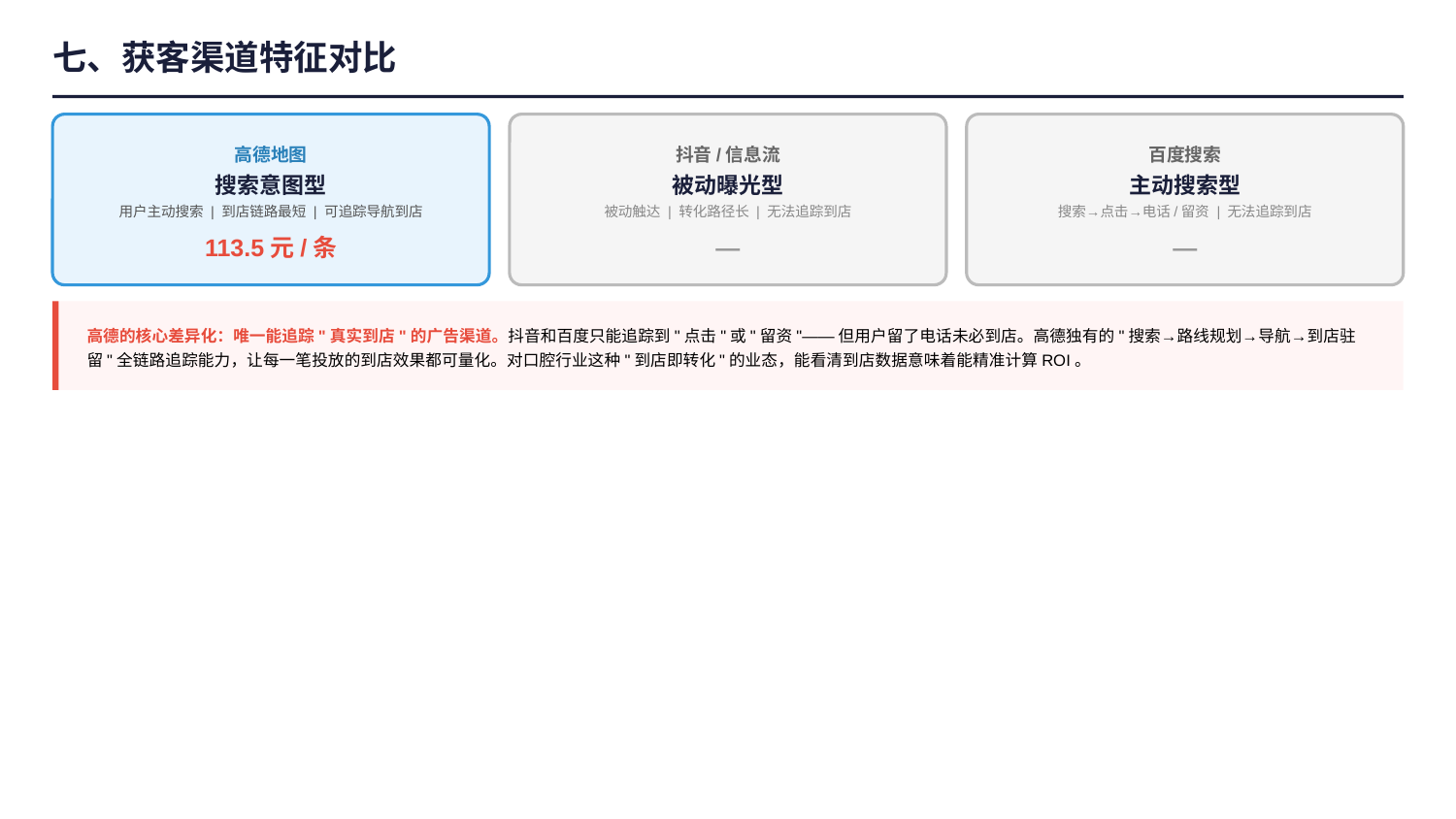

七、获客渠道特征对比

高德地图
抖音/信息流
百度搜索
搜索意图型
被动曝光型
主动搜索型
用户主动搜索 | 到店链路最短 | 可追踪导航到店
被动触达 | 转化路径长 | 无法追踪到店
搜索→点击→电话/留资 | 无法追踪到店
113.5元/条
—
—

高德的核心差异化：唯一能追踪"真实到店"的广告渠道。抖音和百度只能追踪到"点击"或"留资"——但用户留了电话未必到店。高德独有的"搜索→路线规划→导航→到店驻留"全链路追踪能力，让每一笔投放的到店效果都可量化。对口腔行业这种"到店即转化"的业态，能看清到店数据意味着能精准计算ROI。